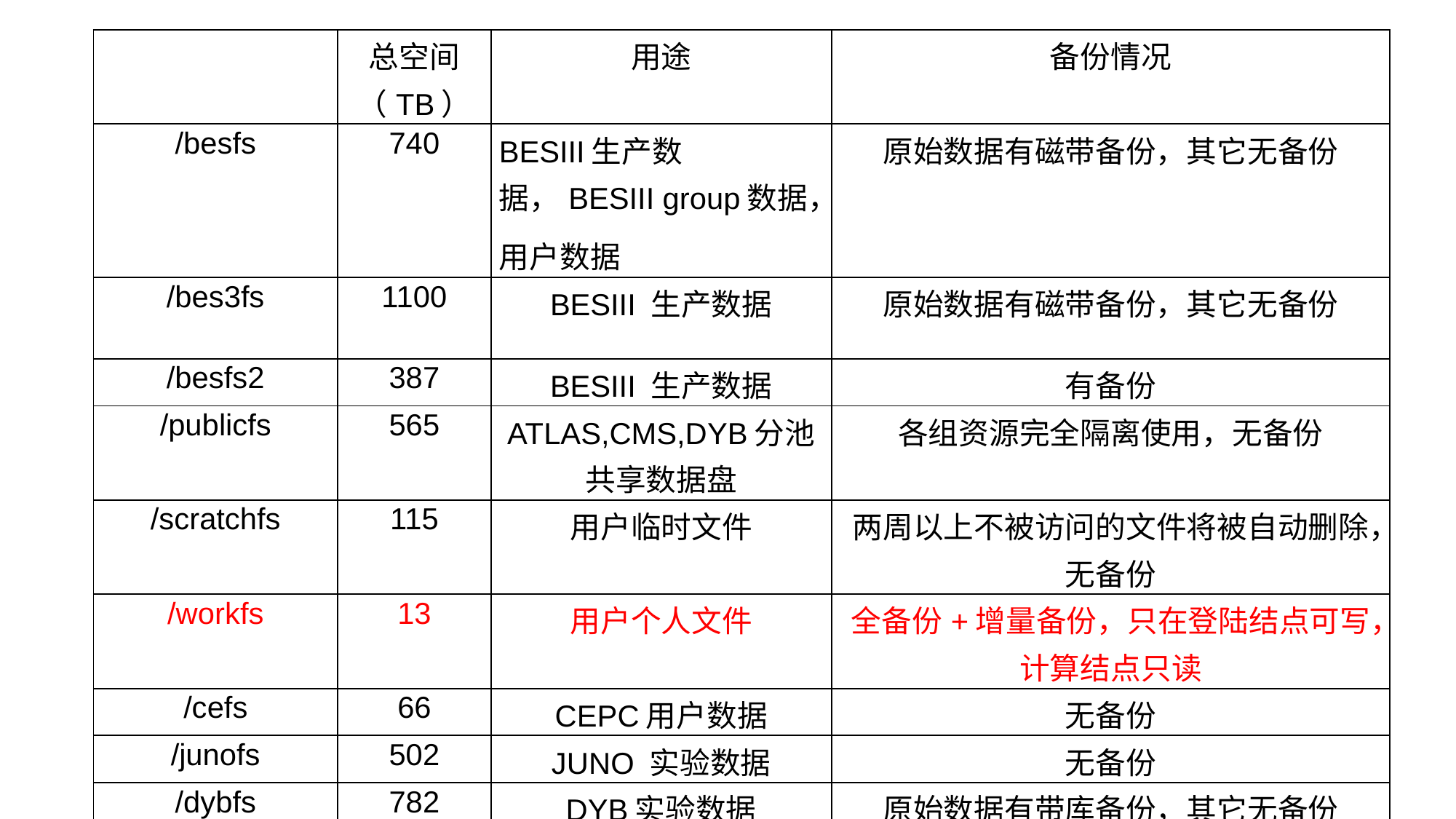

|  | 总空间（TB） | 用途 | 备份情况 |
| --- | --- | --- | --- |
| /besfs | 740 | BESIII生产数据，BESIII group数据， 用户数据 | 原始数据有磁带备份，其它无备份 |
| /bes3fs | 1100 | BESIII 生产数据 | 原始数据有磁带备份，其它无备份 |
| /besfs2 | 387 | BESIII 生产数据 | 有备份 |
| /publicfs | 565 | ATLAS,CMS,DYB分池共享数据盘 | 各组资源完全隔离使用，无备份 |
| /scratchfs | 115 | 用户临时文件 | 两周以上不被访问的文件将被自动删除，无备份 |
| /workfs | 13 | 用户个人文件 | 全备份+增量备份，只在登陆结点可写，计算结点只读 |
| /cefs | 66 | CEPC用户数据 | 无备份 |
| /junofs | 502 | JUNO 实验数据 | 无备份 |
| /dybfs | 782 | DYB实验数据 | 原始数据有带库备份，其它无备份 |